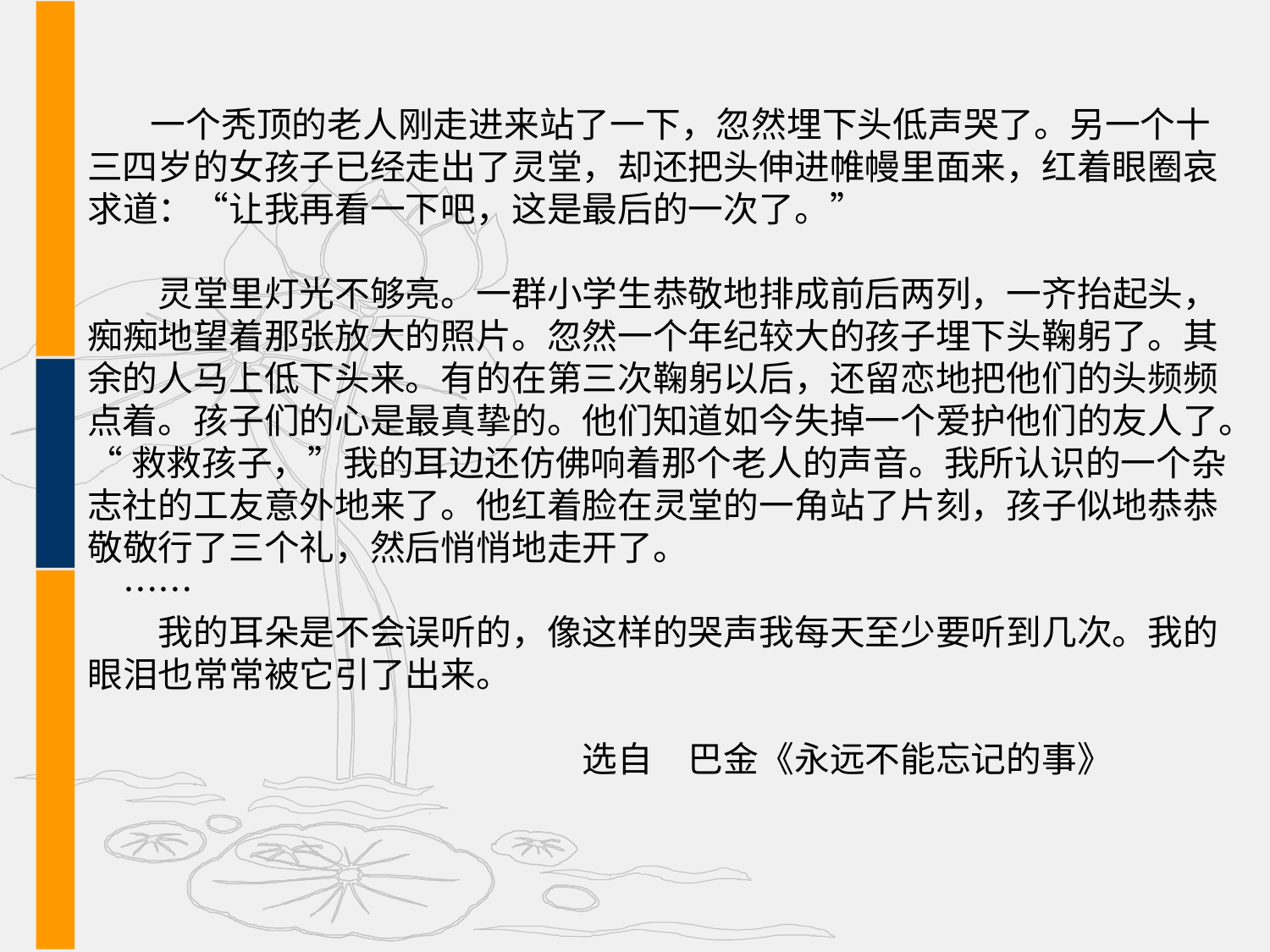

一个秃顶的老人刚走进来站了一下，忽然埋下头低声哭了。另一个十三四岁的女孩子已经走出了灵堂，却还把头伸进帷幔里面来，红着眼圈哀求道：“让我再看一下吧，这是最后的一次了。”
　　灵堂里灯光不够亮。一群小学生恭敬地排成前后两列，一齐抬起头，痴痴地望着那张放大的照片。忽然一个年纪较大的孩子埋下头鞠躬了。其余的人马上低下头来。有的在第三次鞠躬以后，还留恋地把他们的头频频点着。孩子们的心是最真挚的。他们知道如今失掉一个爱护他们的友人了。
“救救孩子，”我的耳边还仿佛响着那个老人的声音。我所认识的一个杂志社的工友意外地来了。他红着脸在灵堂的一角站了片刻，孩子似地恭恭敬敬行了三个礼，然后悄悄地走开了。
　……
　　我的耳朵是不会误听的，像这样的哭声我每天至少要听到几次。我的眼泪也常常被它引了出来。
　　　　　　　　　　　　　　选自　巴金《永远不能忘记的事》